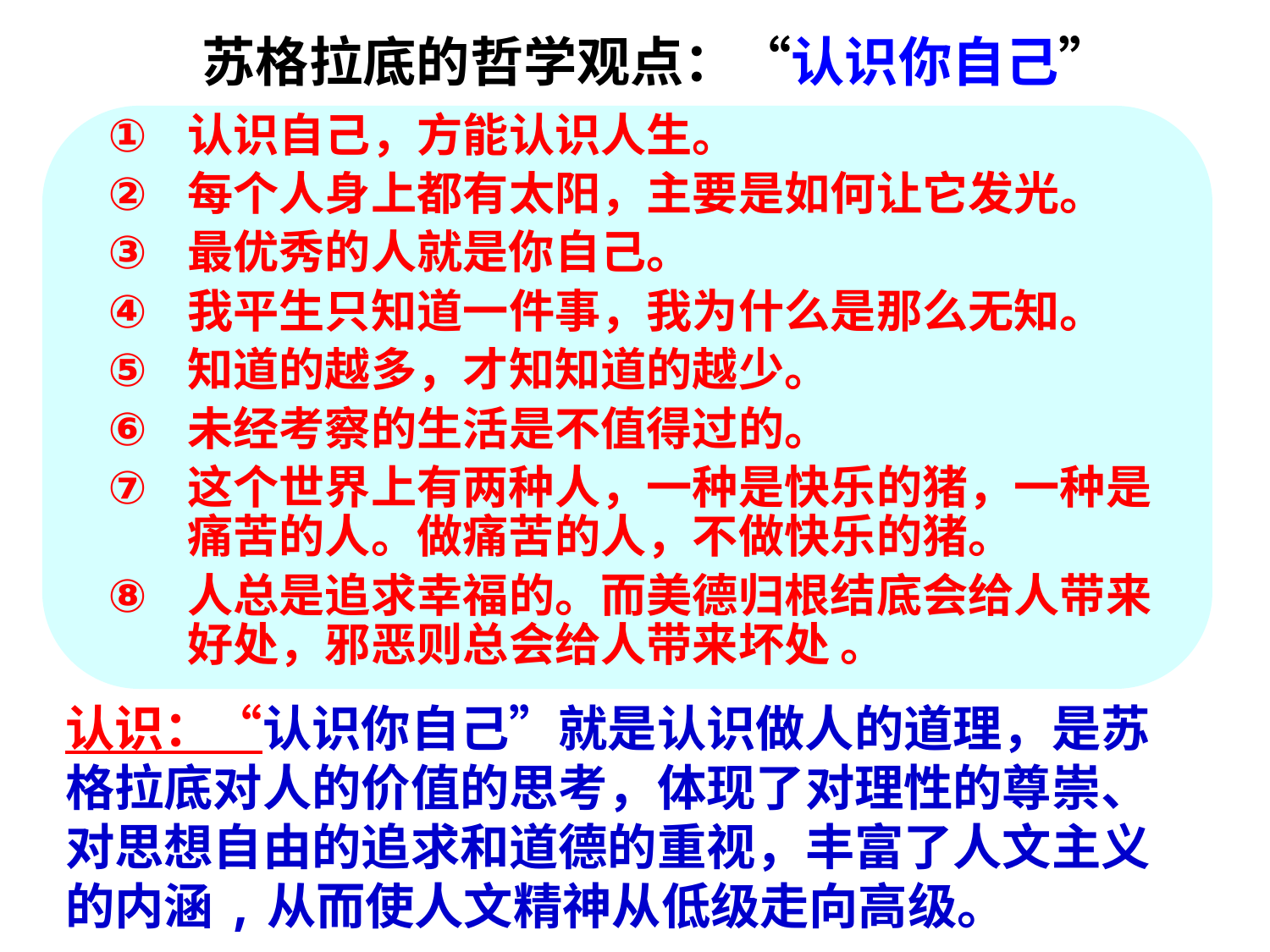

苏格拉底的哲学观点：“认识你自己”

认识自己，方能认识人生。
每个人身上都有太阳，主要是如何让它发光。
最优秀的人就是你自己。
我平生只知道一件事，我为什么是那么无知。
知道的越多，才知知道的越少。
未经考察的生活是不值得过的。
这个世界上有两种人，一种是快乐的猪，一种是痛苦的人。做痛苦的人，不做快乐的猪。
人总是追求幸福的。而美德归根结底会给人带来好处，邪恶则总会给人带来坏处 。
认识：“认识你自己”就是认识做人的道理，是苏格拉底对人的价值的思考，体现了对理性的尊崇、对思想自由的追求和道德的重视，丰富了人文主义的内涵,从而使人文精神从低级走向高级。